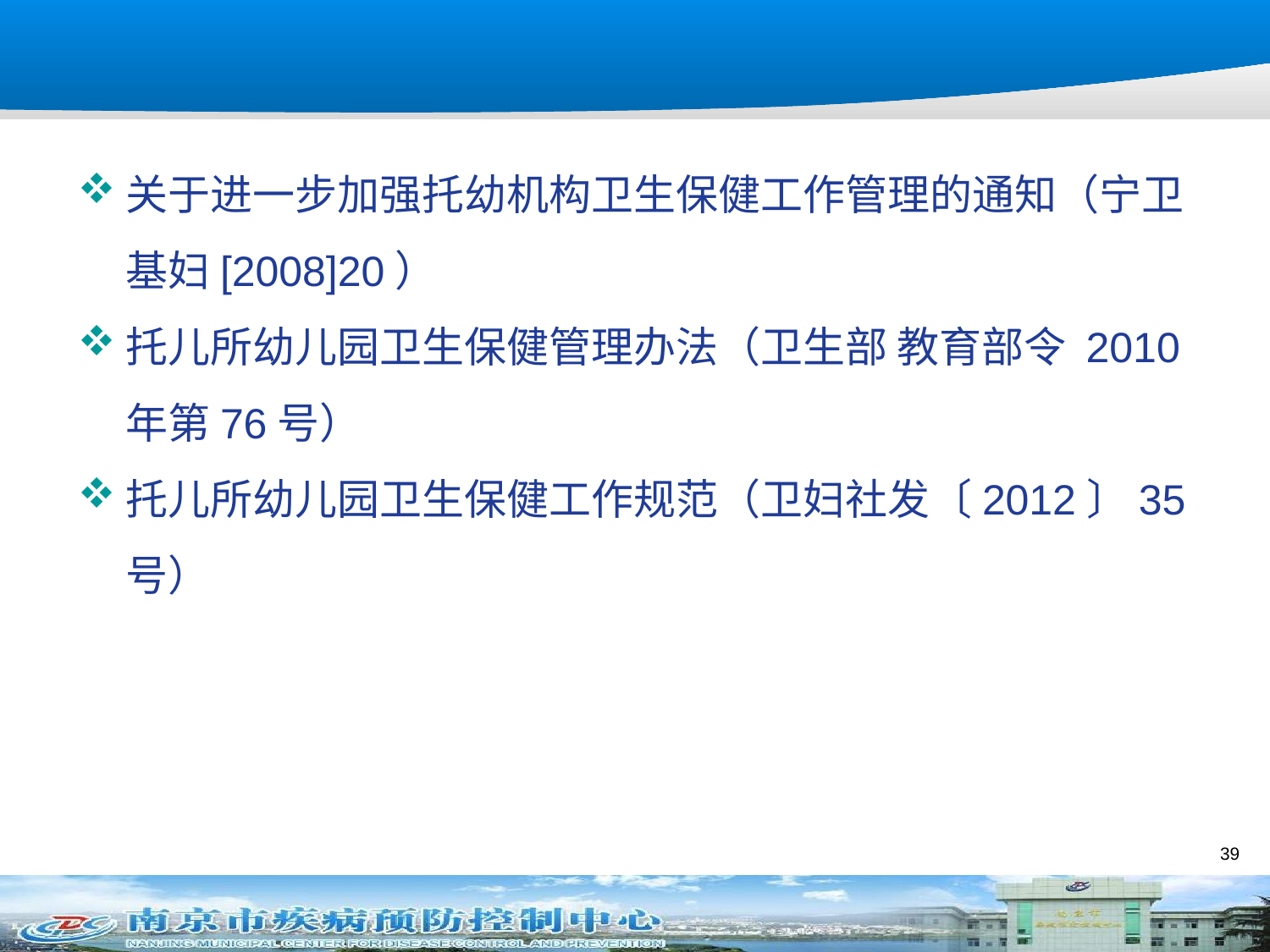

#
关于进一步加强托幼机构卫生保健工作管理的通知（宁卫基妇[2008]20）
托儿所幼儿园卫生保健管理办法（卫生部 教育部令 2010年第76号）
托儿所幼儿园卫生保健工作规范（卫妇社发〔2012〕35号）
39